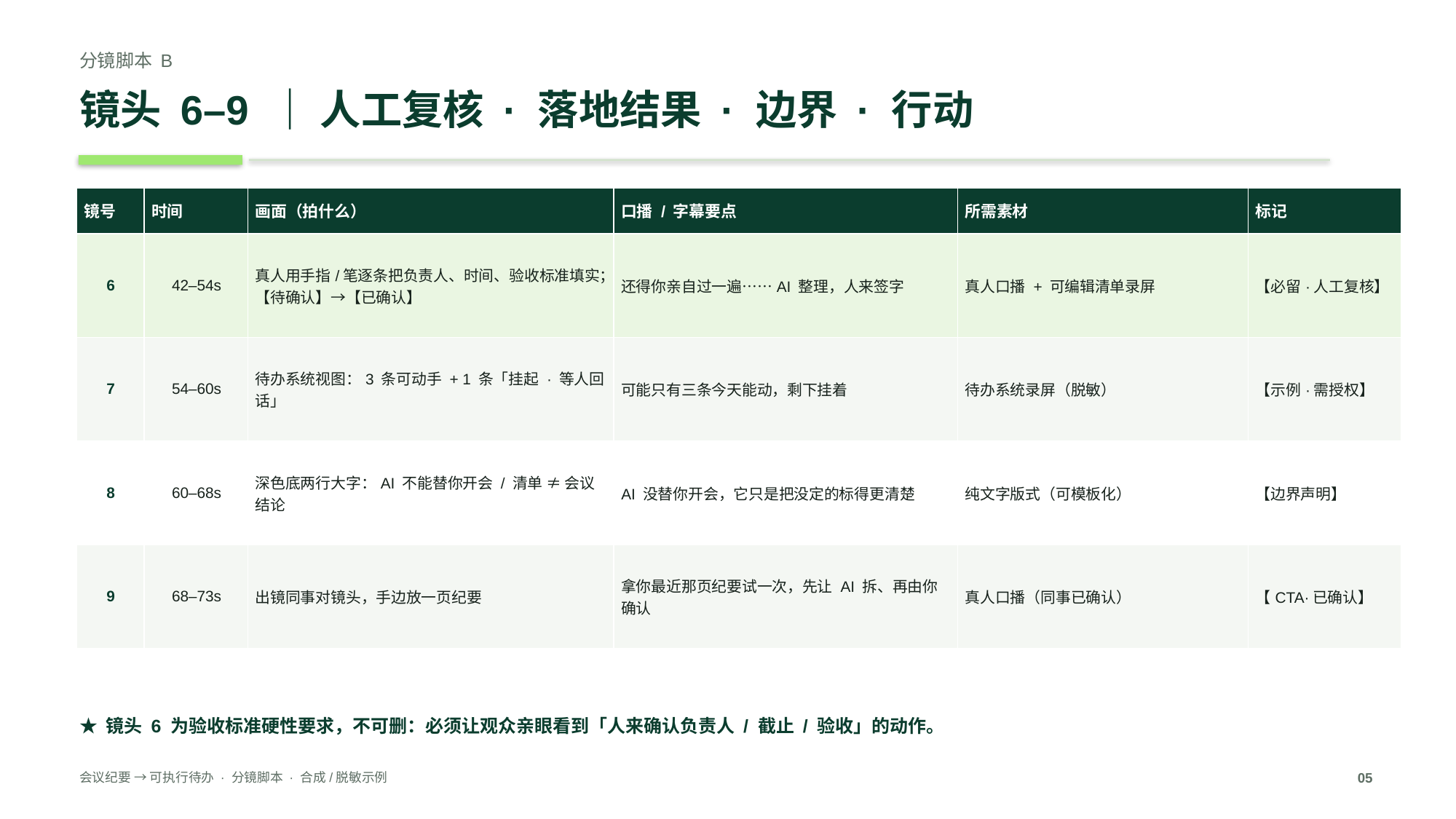

分镜脚本 B
镜头 6–9 ｜ 人工复核 · 落地结果 · 边界 · 行动

| 镜号 | 时间 | 画面（拍什么） | 口播 / 字幕要点 | 所需素材 | 标记 |
| --- | --- | --- | --- | --- | --- |
| 6 | 42–54s | 真人用手指/笔逐条把负责人、时间、验收标准填实；【待确认】→【已确认】 | 还得你亲自过一遍……AI 整理，人来签字 | 真人口播 + 可编辑清单录屏 | 【必留·人工复核】 |
| 7 | 54–60s | 待办系统视图：3 条可动手 + 1 条「挂起 · 等人回话」 | 可能只有三条今天能动，剩下挂着 | 待办系统录屏（脱敏） | 【示例·需授权】 |
| 8 | 60–68s | 深色底两行大字：AI 不能替你开会 / 清单 ≠ 会议结论 | AI 没替你开会，它只是把没定的标得更清楚 | 纯文字版式（可模板化） | 【边界声明】 |
| 9 | 68–73s | 出镜同事对镜头，手边放一页纪要 | 拿你最近那页纪要试一次，先让 AI 拆、再由你确认 | 真人口播（同事已确认） | 【CTA·已确认】 |
★ 镜头 6 为验收标准硬性要求，不可删：必须让观众亲眼看到「人来确认负责人 / 截止 / 验收」的动作。
会议纪要 → 可执行待办 · 分镜脚本 · 合成/脱敏示例
05